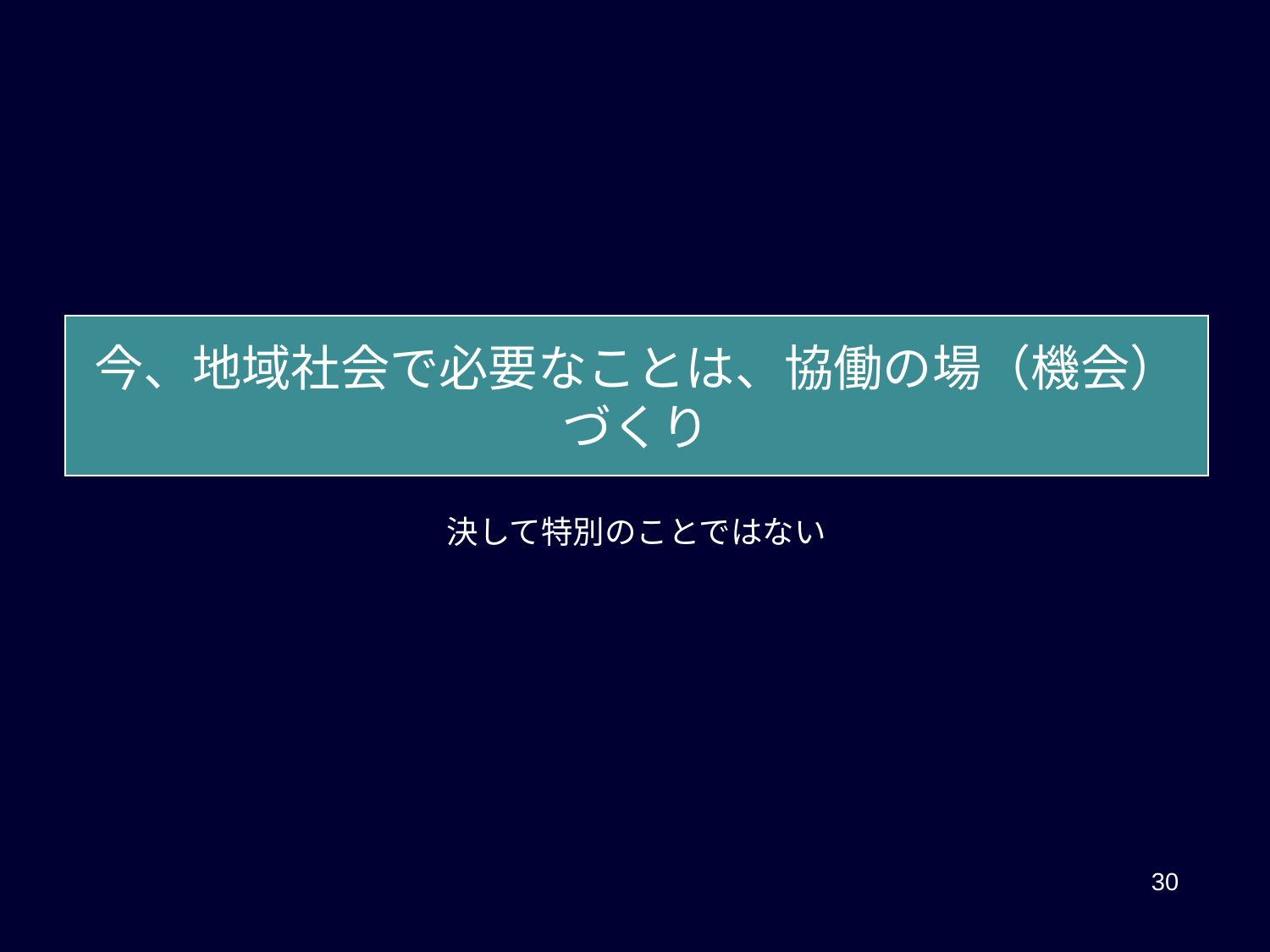

今、地域社会で必要なことは、協働の場（機会）づくり
決して特別のことではない
30